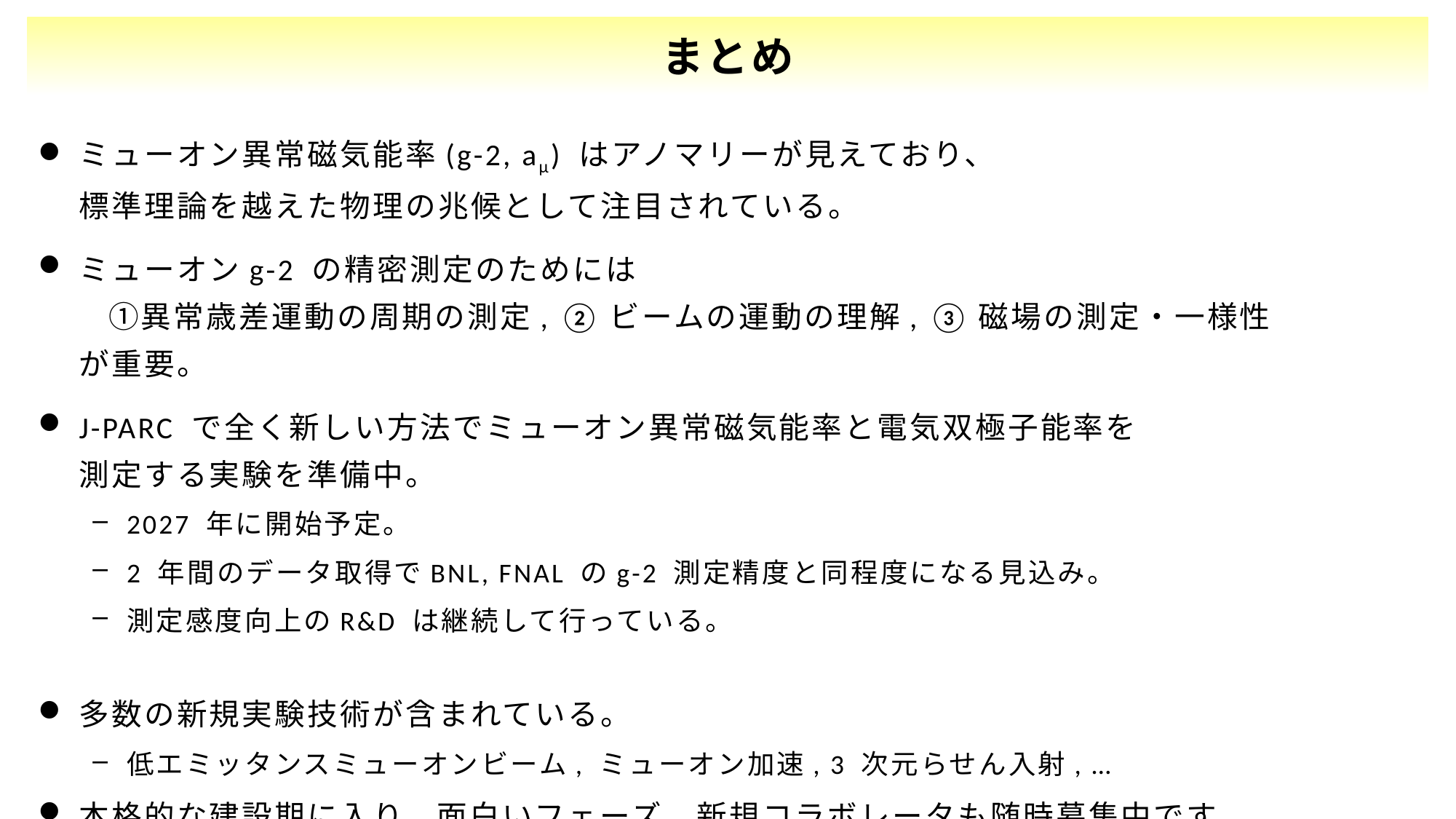

40
# まとめ
ミューオン異常磁気能率(g-2, aμ) はアノマリーが見えており、
標準理論を越えた物理の兆候として注目されている。

ミューオンg-2 の精密測定のためには
　①異常歳差運動の周期の測定, ②ビームの運動の理解, ③磁場の測定・一様性
が重要。

J-PARC で全く新しい方法でミューオン異常磁気能率と電気双極子能率を
測定する実験を準備中。
2027 年に開始予定。
2 年間のデータ取得でBNL, FNAL のg-2 測定精度と同程度になる見込み。
測定感度向上のR&D は継続して行っている。

多数の新規実験技術が含まれている。
低エミッタンスミューオンビーム, ミューオン加速, 3 次元らせん入射, …
本格的な建設期に入り、面白いフェーズ。新規コラボレータも随時募集中です。